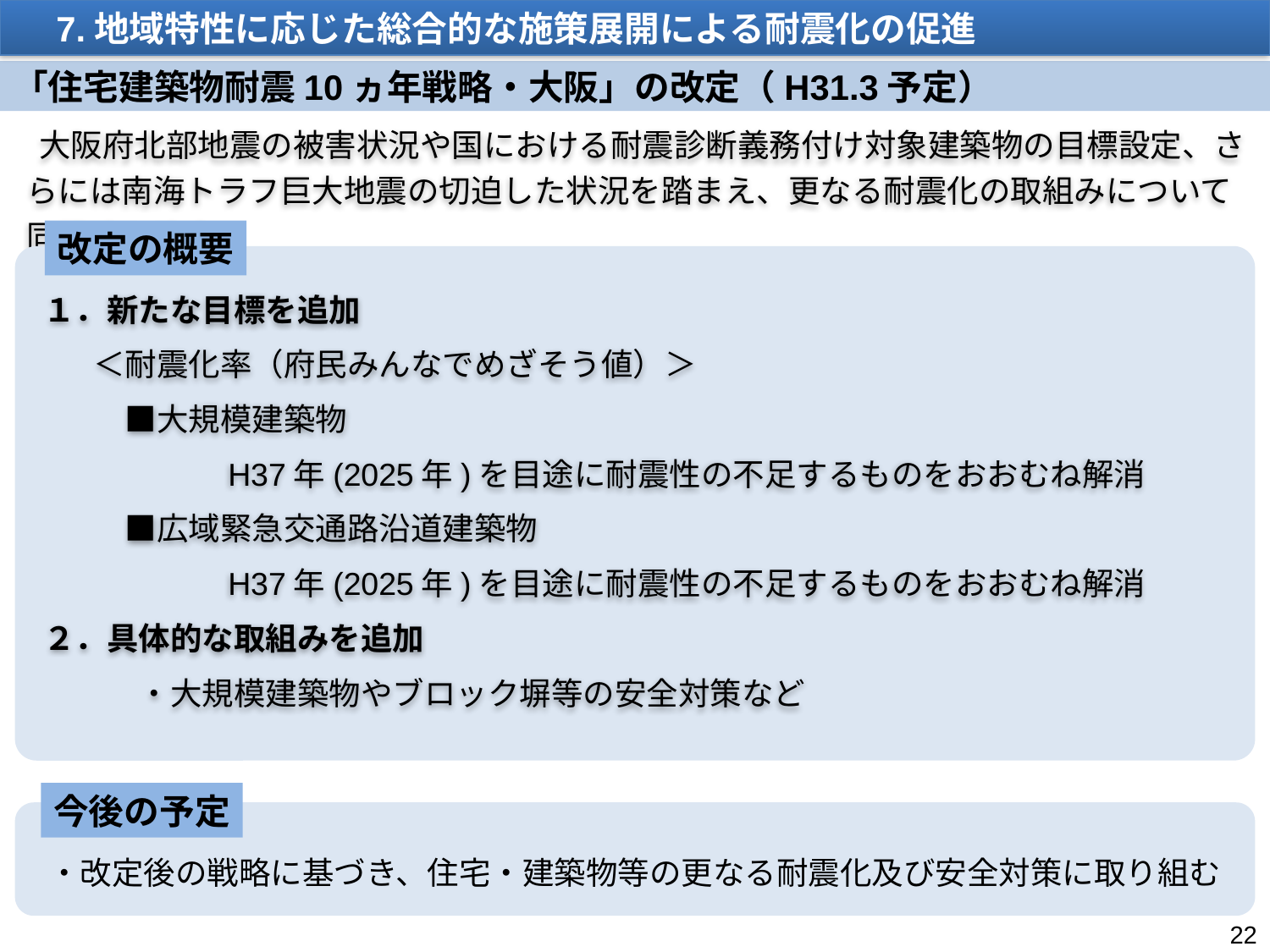

7.地域特性に応じた総合的な施策展開による耐震化の促進
「住宅建築物耐震10ヵ年戦略・大阪」の改定（H31.3予定）
大阪府北部地震の被害状況や国における耐震診断義務付け対象建築物の目標設定、さらには南海トラフ巨大地震の切迫した状況を踏まえ、更なる耐震化の取組みについて同戦略を改定
改定の概要

１．新たな目標を追加
　　＜耐震化率（府民みんなでめざそう値）＞
　　　■大規模建築物
　　　　　　H37年(2025年)を目途に耐震性の不足するものをおおむね解消
　　　■広域緊急交通路沿道建築物
　　　　　　H37年(2025年)を目途に耐震性の不足するものをおおむね解消
２．具体的な取組みを追加
　　　・大規模建築物やブロック塀等の安全対策など
今後の予定

・改定後の戦略に基づき、住宅・建築物等の更なる耐震化及び安全対策に取り組む
22